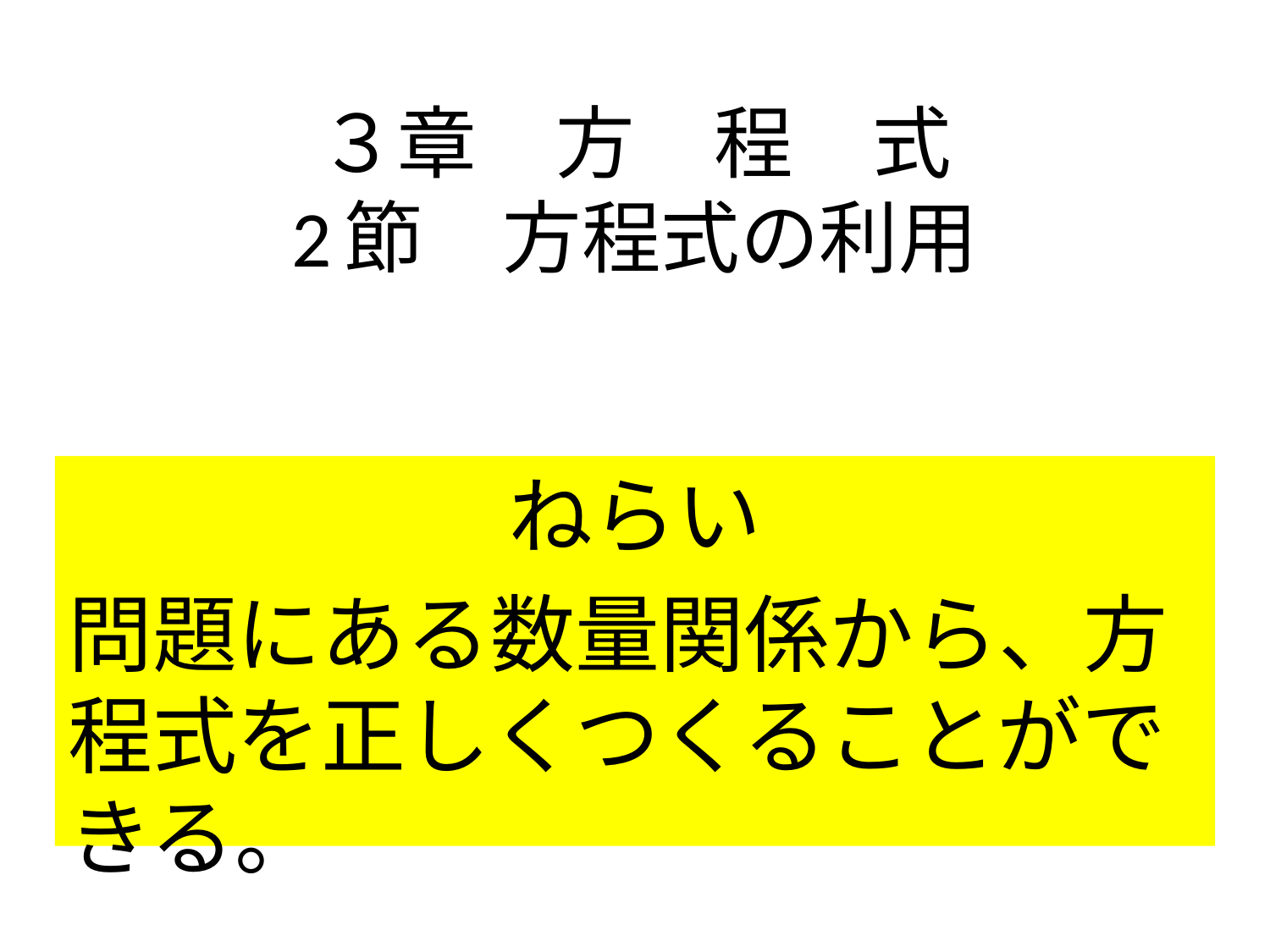

# ３章　方　程　式 2節　方程式の利用
ねらい
問題にある数量関係から、方程式を正しくつくることができる。